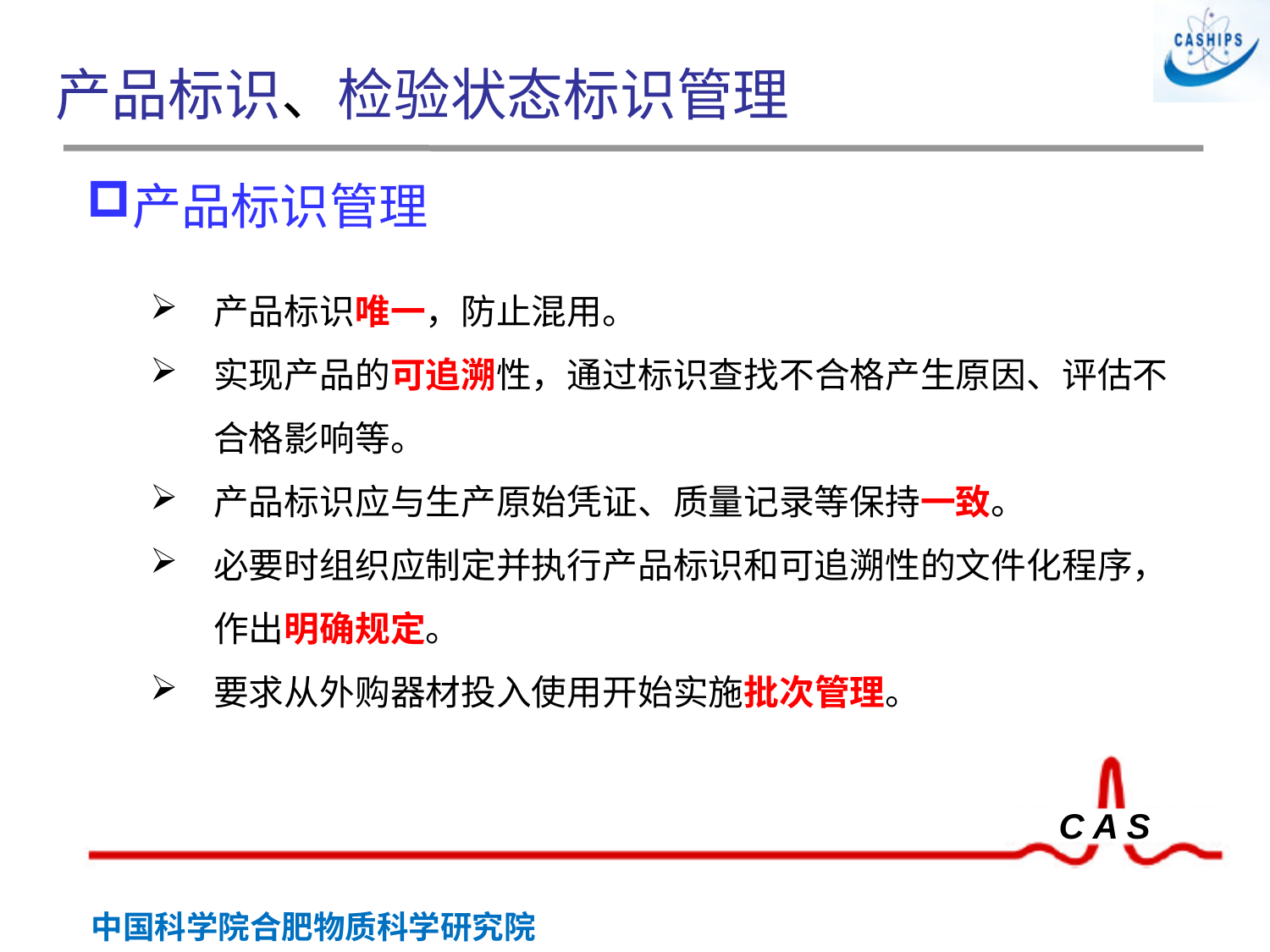

# 产品标识、检验状态标识管理
产品标识管理

产品标识唯一，防止混用。
实现产品的可追溯性，通过标识查找不合格产生原因、评估不合格影响等。
产品标识应与生产原始凭证、质量记录等保持一致。
必要时组织应制定并执行产品标识和可追溯性的文件化程序，作出明确规定。
要求从外购器材投入使用开始实施批次管理。
  胶印章